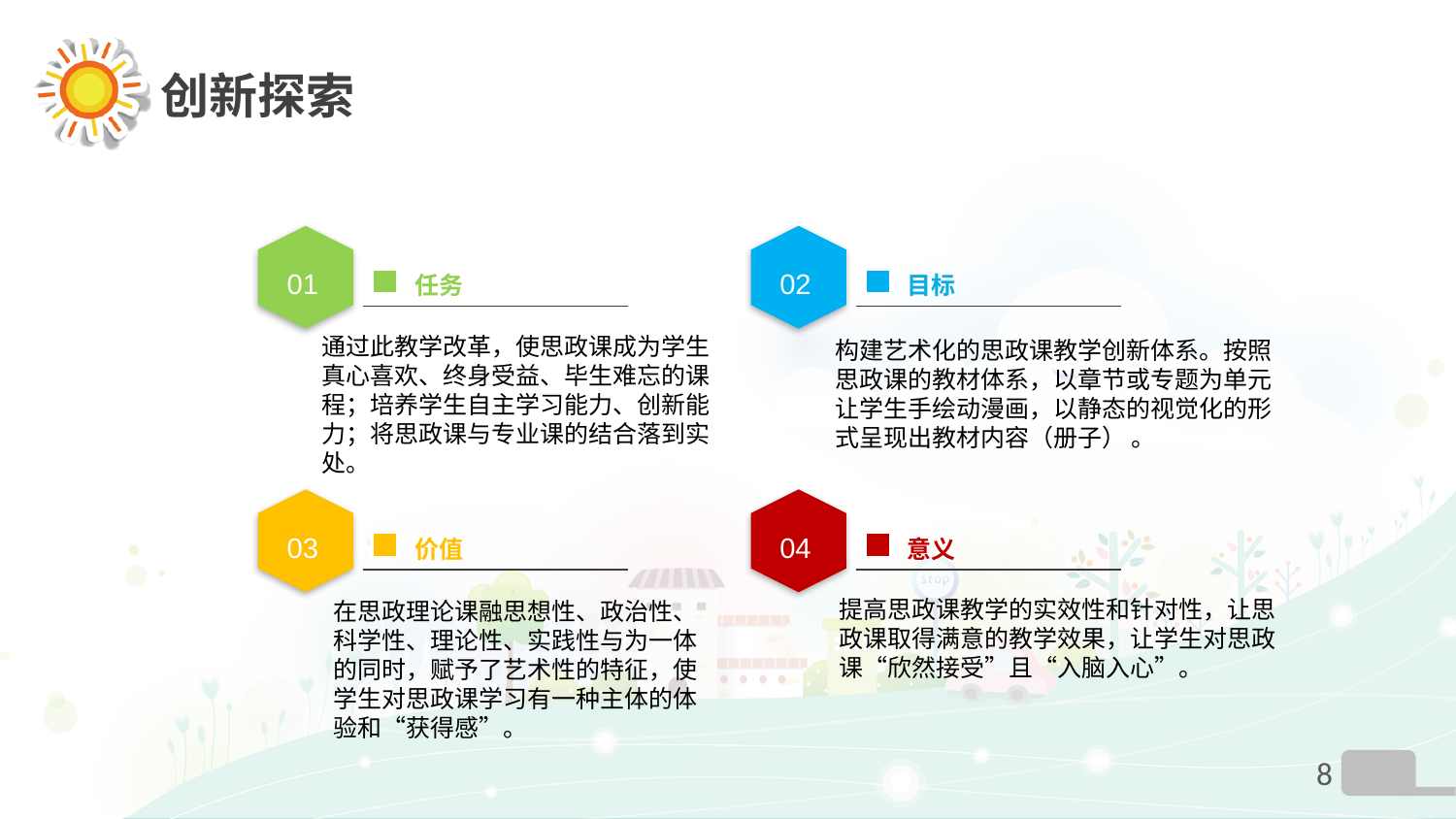

创新探索

02
01
目标
任务

通过此教学改革，使思政课成为学生真心喜欢、终身受益、毕生难忘的课程；培养学生自主学习能力、创新能力；将思政课与专业课的结合落到实处。
构建艺术化的思政课教学创新体系。按照思政课的教材体系，以章节或专题为单元让学生手绘动漫画，以静态的视觉化的形式呈现出教材内容（册子） 。

04
03
意义
价值

提高思政课教学的实效性和针对性，让思政课取得满意的教学效果，让学生对思政课“欣然接受”且“入脑入心”。
在思政理论课融思想性、政治性、科学性、理论性、实践性与为一体的同时，赋予了艺术性的特征，使学生对思政课学习有一种主体的体验和“获得感”。